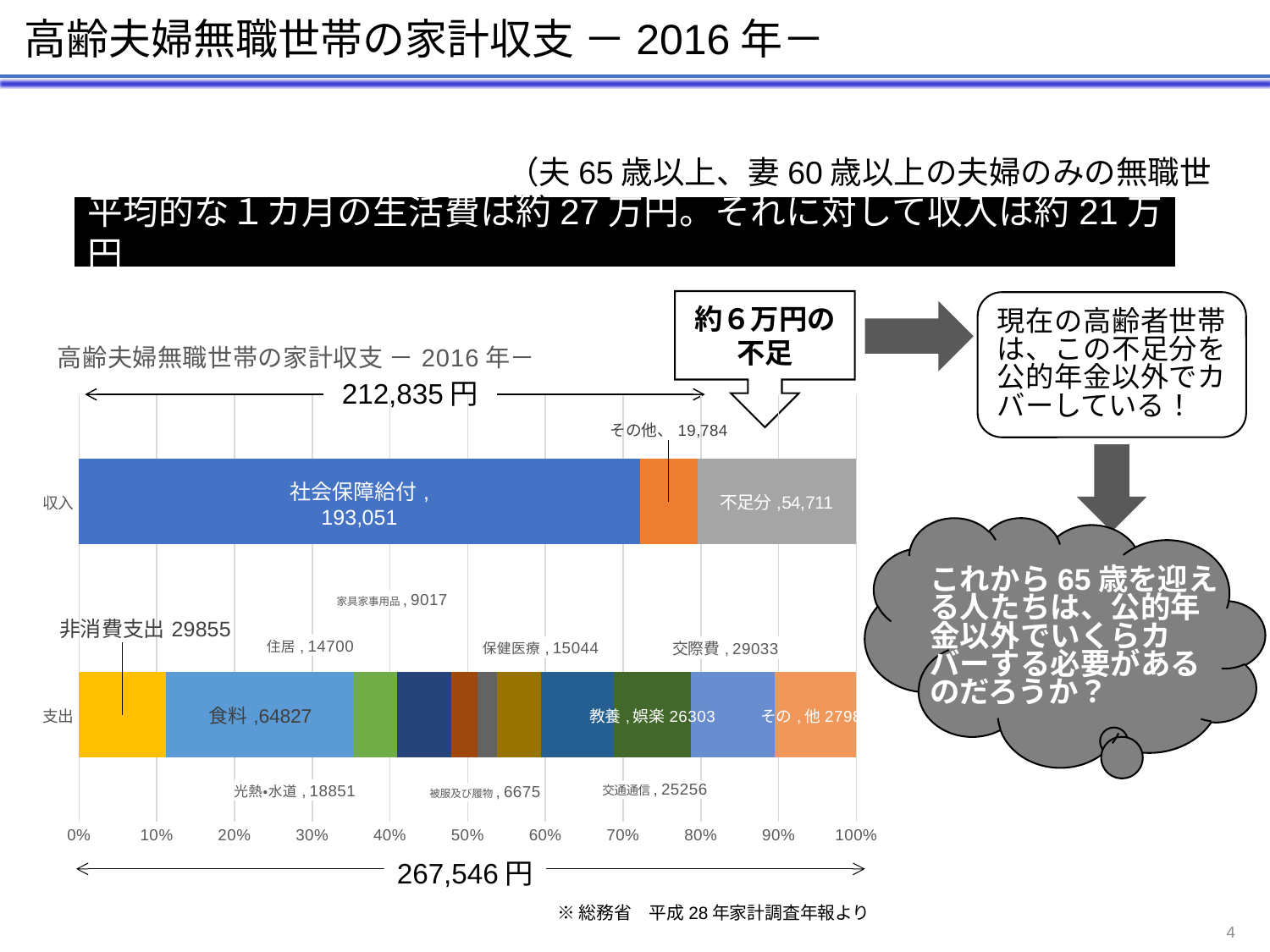

高齢夫婦無職世帯の家計収支 －2016年－
（夫65歳以上、妻60歳以上の夫婦のみの無職世帯）
平均的な１カ月の生活費は約27万円。それに対して収入は約21万円
約６万円の不足
現在の高齢者世帯は、この不足分を公的年金以外でカバーしている！

### Chart: 高齢夫婦無職世帯の家計収支 －2016年－

| Category | 社会保障給付 | その他 | 不足分 | 非消費支出 | 食料 | 住居 | 光熱・水道 | 家具・家事用品 | 被服及び履物 | 保健医療 | 交通・通信 | 教養娯楽 | 交際費 | その他 |
|---|---|---|---|---|---|---|---|---|---|---|---|---|---|---|
| 支出 | None | None | None | 29855.0 | 64827.0 | 14700.0 | 18851.0 | 9017.0 | 6675.0 | 15044.0 | 25256.0 | 26303.0 | 29033.0 | 27985.0 |
| 収入 | 193051.0 | 19784.0 | 54711.0 | None | None | None | None | None | None | None | None | None | None | None |
212,835円

194,874

これから65歳を迎える人たちは、公的年金以外でいくらカバーする必要があるのだろうか？
267,546円
※総務省　平成28年家計調査年報より
4